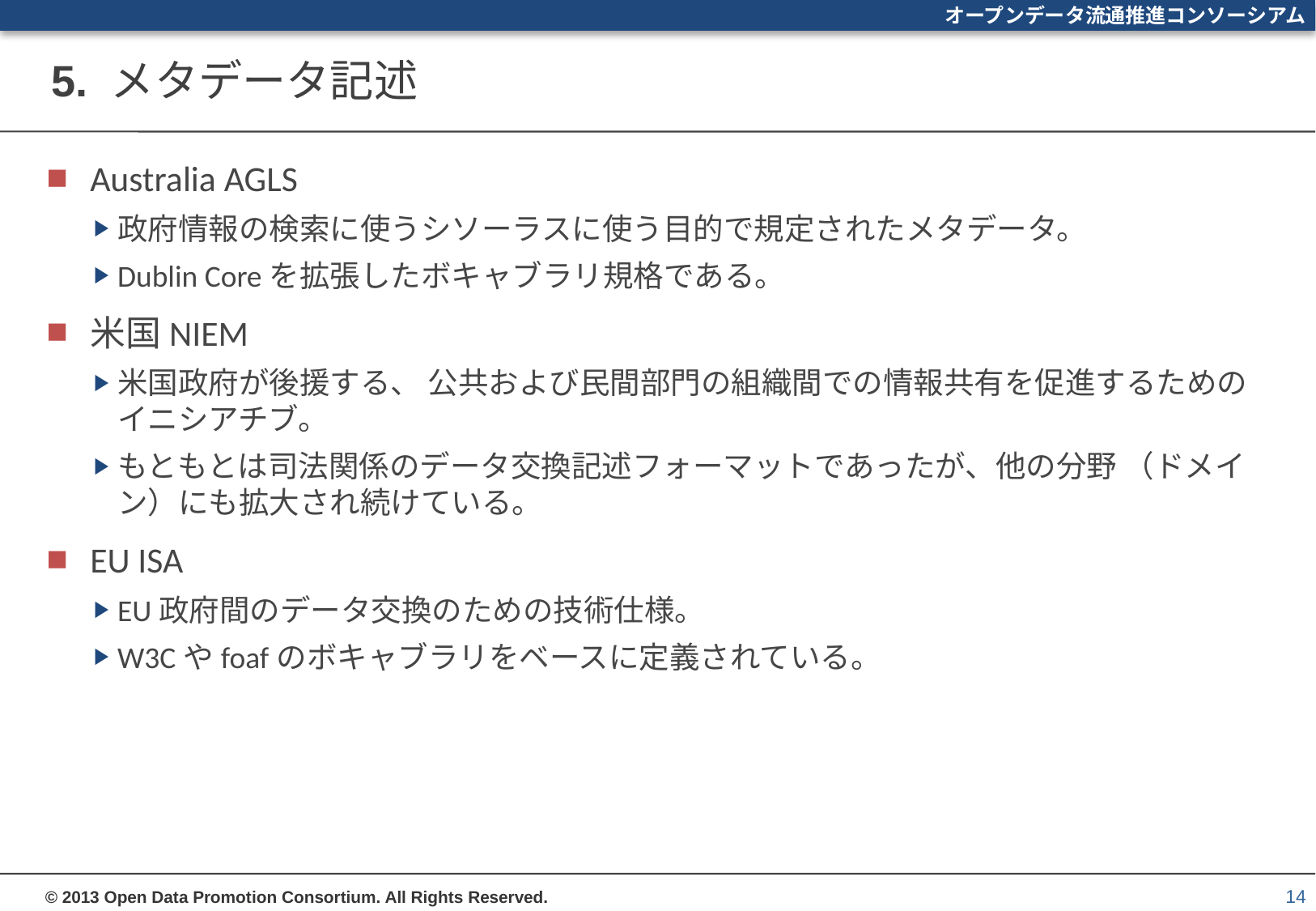

# 5. メタデータ記述
Australia AGLS
政府情報の検索に使うシソーラスに使う目的で規定されたメタデータ。
Dublin Coreを拡張したボキャブラリ規格である。
米国NIEM
米国政府が後援する、 公共および民間部門の組織間での情報共有を促進するためのイニシアチブ。
もともとは司法関係のデータ交換記述フォーマットであったが、他の分野 （ドメイン）にも拡大され続けている。
EU ISA
EU政府間のデータ交換のための技術仕様。
W3Cやfoafのボキャブラリをベースに定義されている。

14